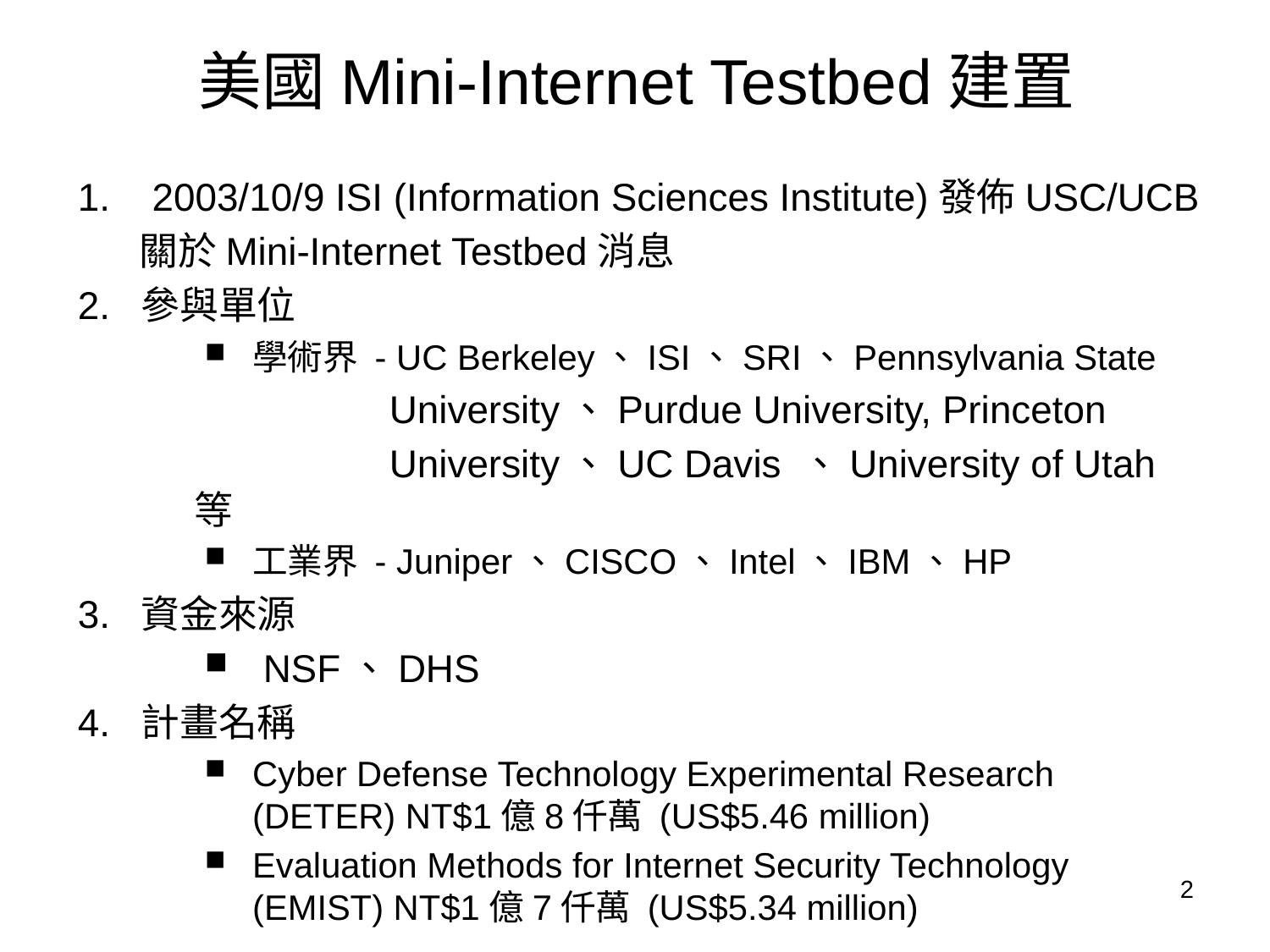

# 美國Mini-Internet Testbed建置
 2003/10/9 ISI (Information Sciences Institute)發佈USC/UCB
      關於Mini-Internet Testbed消息
參與單位
學術界 - UC Berkeley、ISI、SRI、Pennsylvania State
                       University、Purdue University, Princeton
                       University、UC Davis 、University of Utah等
工業界 - Juniper、CISCO、Intel、IBM、HP
資金來源
 NSF、DHS
計畫名稱
Cyber Defense Technology Experimental Research (DETER) NT$1億8仟萬 (US$5.46 million)
Evaluation Methods for Internet Security Technology (EMIST) NT$1億7仟萬 (US$5.34 million)

2